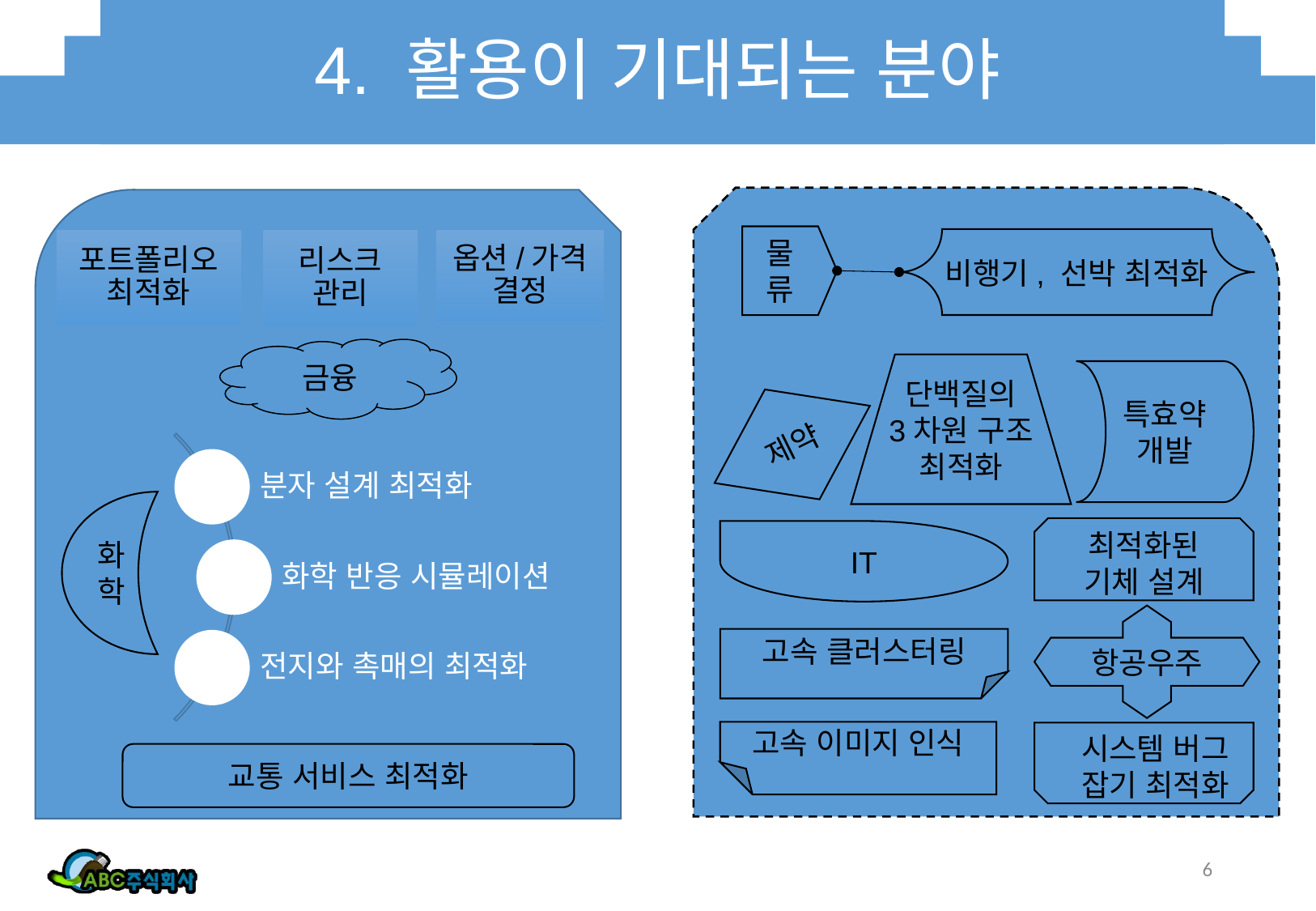

# 4. 활용이 기대되는 분야

물류
비행기, 선박 최적화

특효약
개발
단백질의
3차원 구조
최적화
제약
최적화된
기체 설계
IT
항공우주
고속 클러스터링
고속 이미지 인식

시스템 버그
잡기 최적화

포트폴리오
최적화
리스크
관리
옵션/가격
결정
금융
화학
교통 서비스 최적화
분자 설계 최적화
화학 반응 시뮬레이션
전지와 촉매의 최적화
6